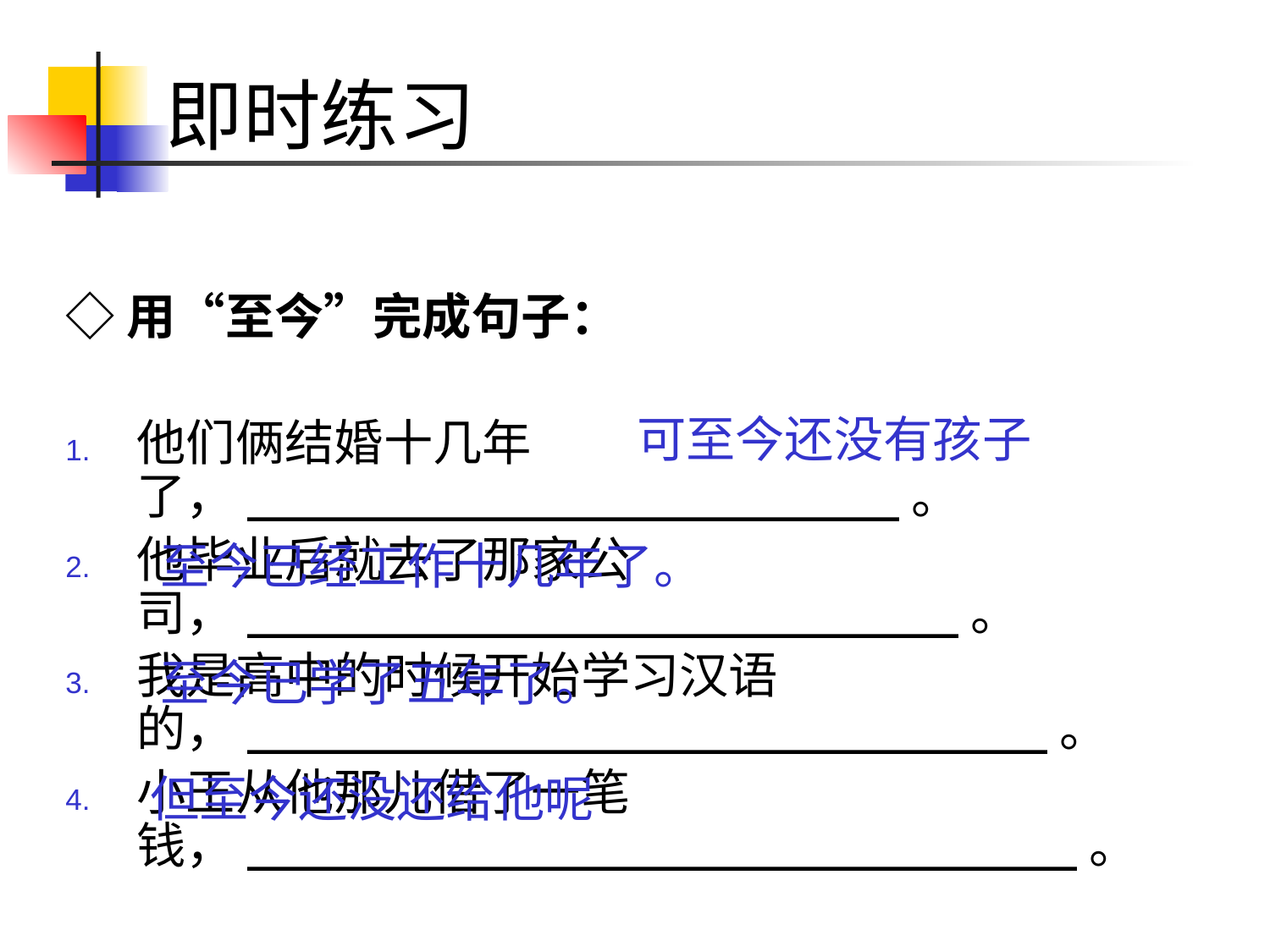

# 即时练习
◇用“至今”完成句子：

他们俩结婚十几年了，______________________。
他毕业后就去了那家公司，________________________。
我是高中的时候开始学习汉语的，___________________________。
小王从他那儿借了一笔钱，____________________________。
可至今还没有孩子
至今已经工作十几年了。
至今已学了五年了。
但至今还没还给他呢